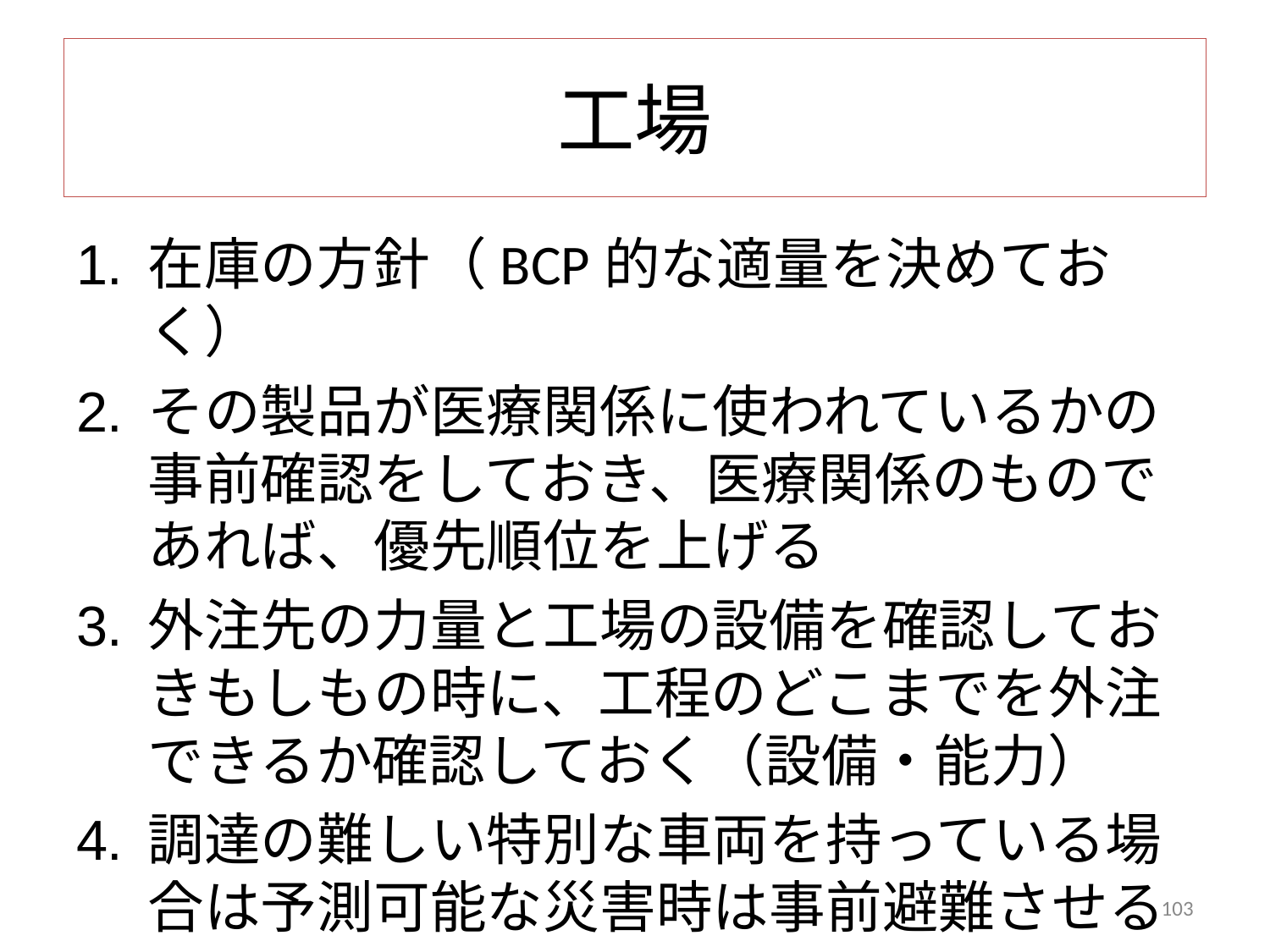

# 工場
在庫の方針（BCP的な適量を決めておく）
その製品が医療関係に使われているかの事前確認をしておき、医療関係のものであれば、優先順位を上げる
外注先の力量と工場の設備を確認しておきもしもの時に、工程のどこまでを外注できるか確認しておく（設備・能力）
調達の難しい特別な車両を持っている場合は予測可能な災害時は事前避難させる

103